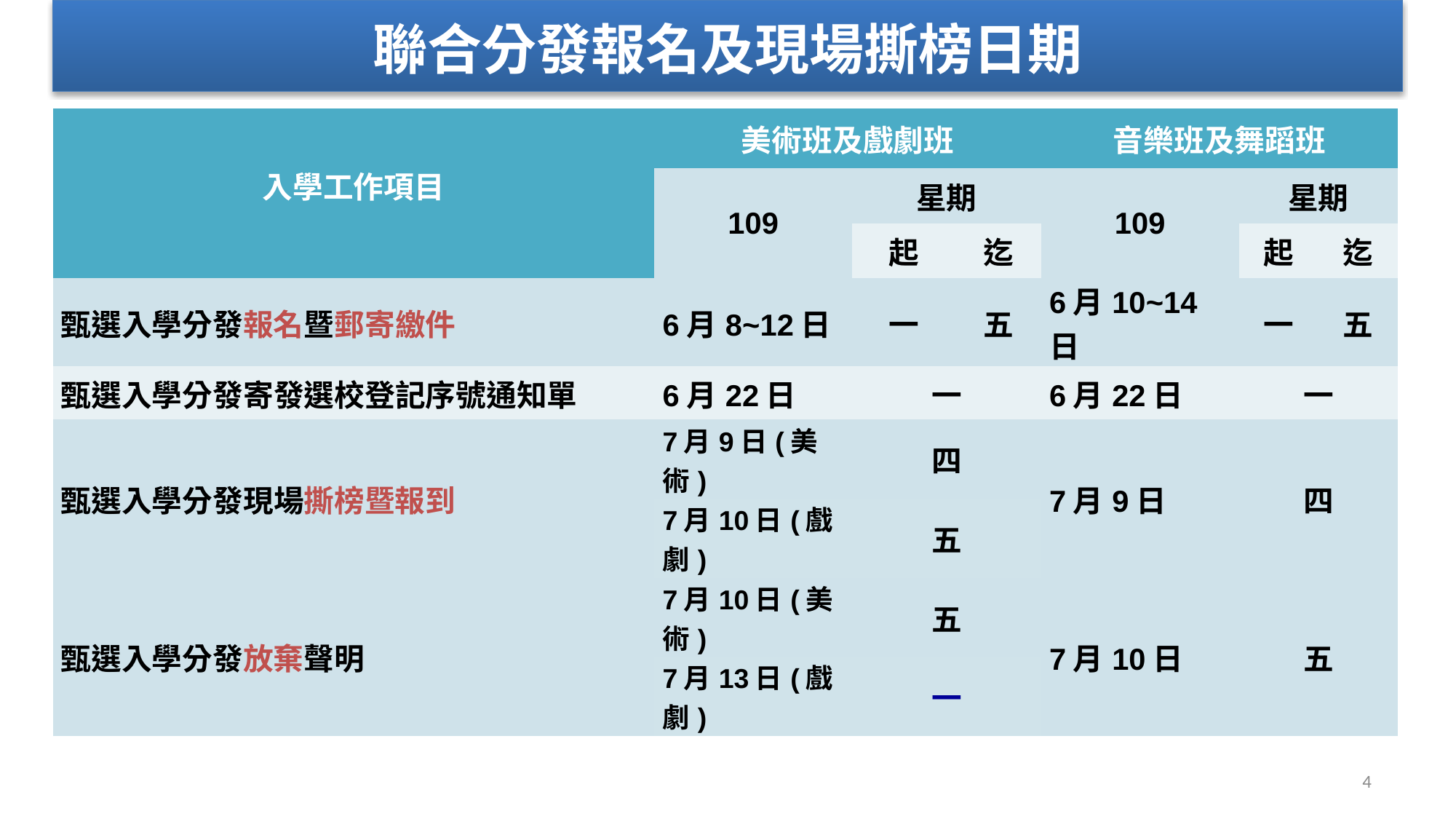

# 聯合分發報名及現場撕榜日期
| 入學工作項目 | 美術班及戲劇班 |  |  | 音樂班及舞蹈班 |  |  |
| --- | --- | --- | --- | --- | --- | --- |
|  | 109 | 星期 |  | 109 | 星期 |  |
|  |  | 起 | 迄 |  | 起 | 迄 |
| 甄選入學分發報名暨郵寄繳件 | 6月8~12日 | 一 | 五 | 6月10~14日 | 一 | 五 |
| 甄選入學分發寄發選校登記序號通知單 | 6月22日 | 一 |  | 6月22日 | 一 |  |
| 甄選入學分發現場撕榜暨報到 | 7月9日(美術) | 四 |  | 7月9日 | 四 |  |
|  | 7月10日(戲劇) | 五 |  |  |  |  |
| 甄選入學分發放棄聲明 | 7月10日(美術) | 五 |  | 7月10日 | 五 |  |
|  | 7月13日(戲劇) | 一 |  |  |  |  |
4